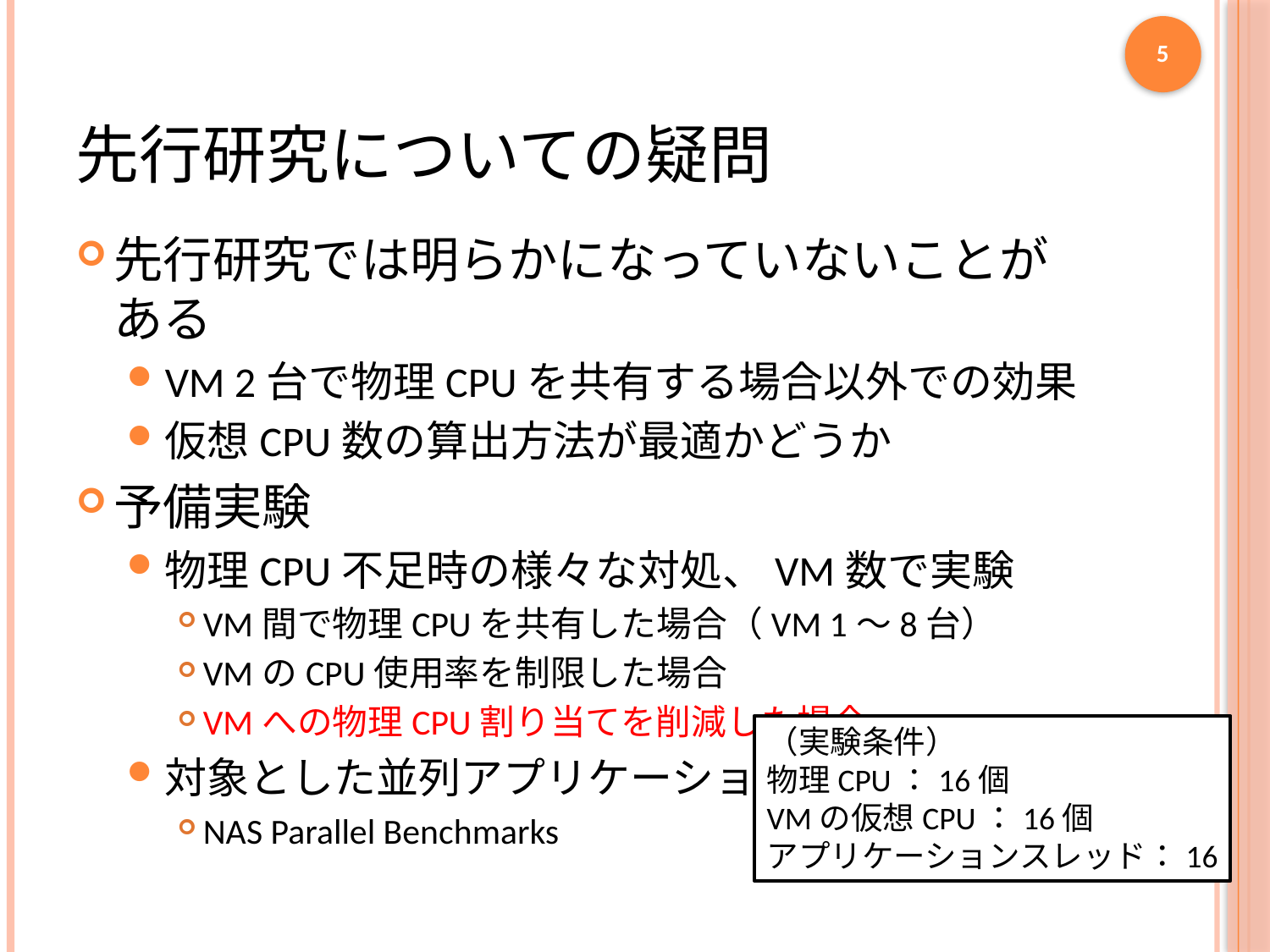

5
# 先行研究についての疑問
先行研究では明らかになっていないことがある
VM 2台で物理CPUを共有する場合以外での効果
仮想CPU数の算出方法が最適かどうか
予備実験
物理CPU不足時の様々な対処、VM数で実験
VM間で物理CPUを共有した場合（VM 1〜8台）
VMのCPU使用率を制限した場合
VMへの物理CPU割り当てを削減した場合
対象とした並列アプリケーション
NAS Parallel Benchmarks

（実験条件）
物理CPU：16個
VMの仮想CPU：16個
アプリケーションスレッド：16